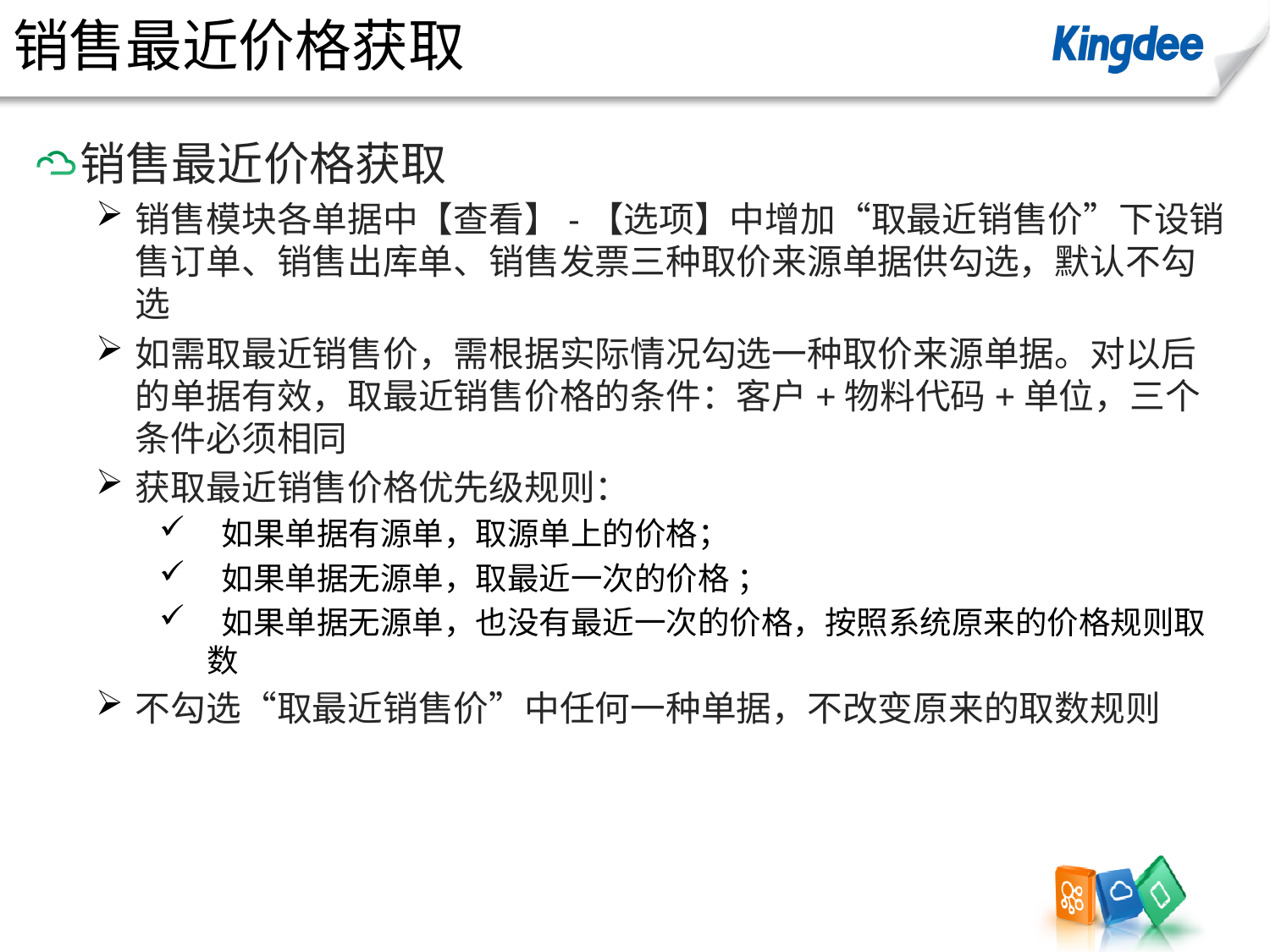

# 销售最近价格获取
销售最近价格获取
销售模块各单据中【查看】-【选项】中增加“取最近销售价”下设销售订单、销售出库单、销售发票三种取价来源单据供勾选，默认不勾选
如需取最近销售价，需根据实际情况勾选一种取价来源单据。对以后的单据有效，取最近销售价格的条件：客户+物料代码+单位，三个条件必须相同
获取最近销售价格优先级规则：
 如果单据有源单，取源单上的价格；
 如果单据无源单，取最近一次的价格 ；
 如果单据无源单，也没有最近一次的价格，按照系统原来的价格规则取数
不勾选“取最近销售价”中任何一种单据，不改变原来的取数规则